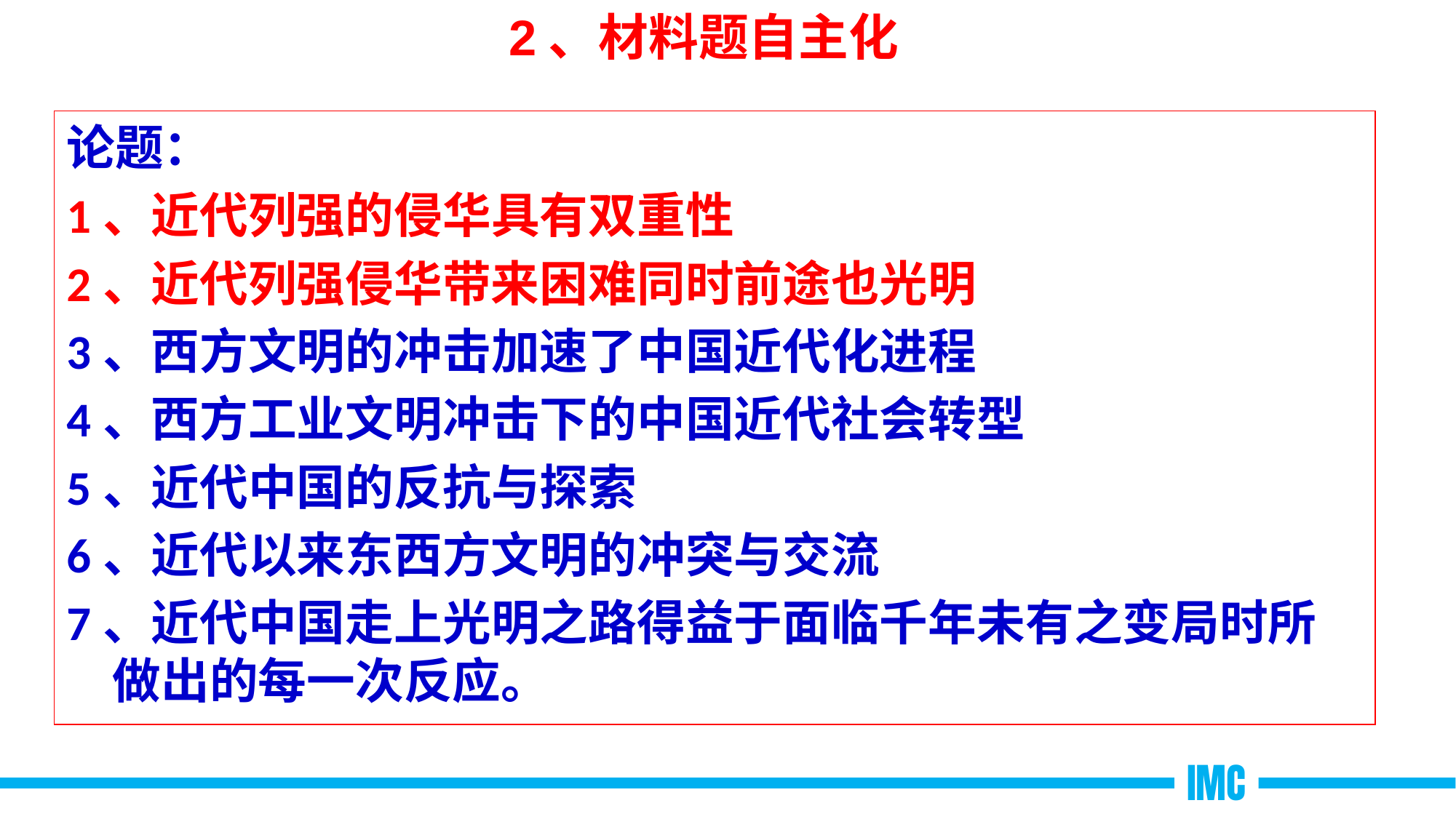

2、材料题自主化
论题：
1、近代列强的侵华具有双重性
2、近代列强侵华带来困难同时前途也光明
3、西方文明的冲击加速了中国近代化进程
4、西方工业文明冲击下的中国近代社会转型
5、近代中国的反抗与探索
6、近代以来东西方文明的冲突与交流
7、近代中国走上光明之路得益于面临千年未有之变局时所做出的每一次反应。